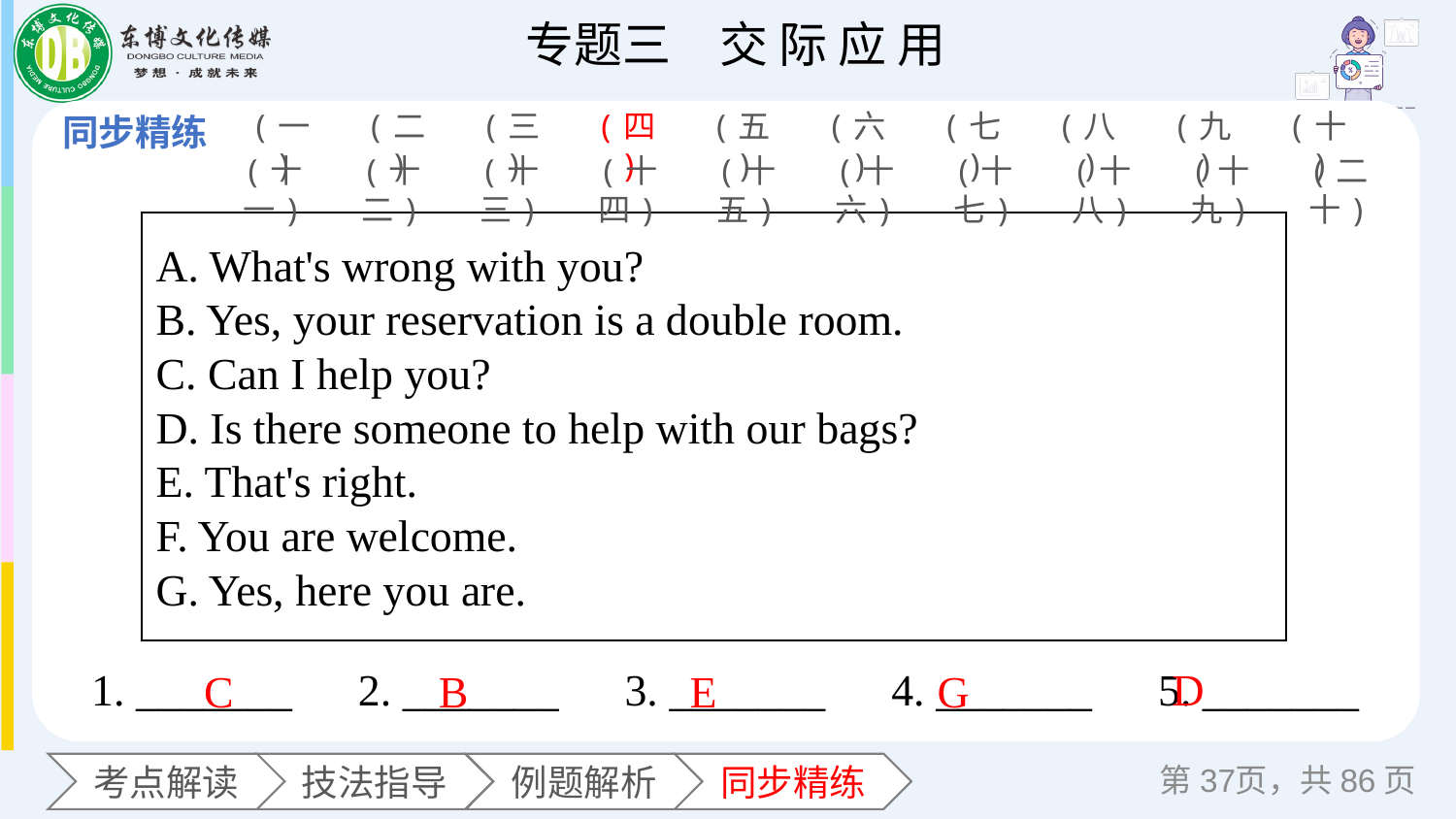

(一)
(二)
(三)
(四)
(五)
(六)
(七)
(八)
(九)
(十)
(十一)
(十二)
(十三)
(十四)
(十五)
(十六)
(十七)
(十八)
(十九)
(二十)
| A. What's wrong with you? B. Yes, your reservation is a double room. C. Can I help you? D. Is there someone to help with our bags? E. That's right. F. You are welcome. G. Yes, here you are. |
| --- |
1. _______　2. _______　3. _______　4. _______　5. _______
D
C
B
E
G
第37页，共86页